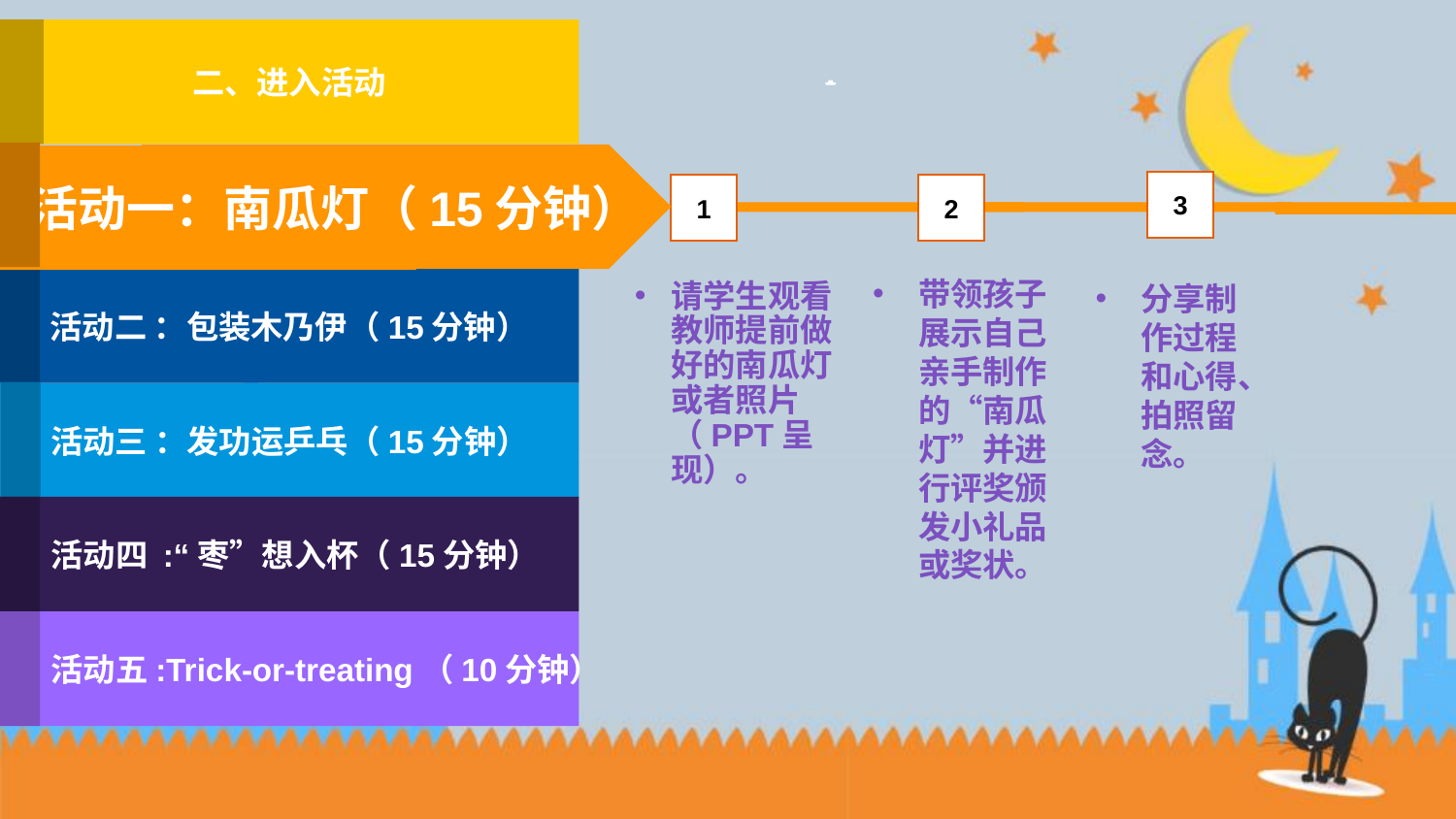

二、进入活动

3
1
2

请学生观看教师提前做好的南瓜灯或者照片（PPT呈现）。

活动一：南瓜灯（15分钟）
带领孩子展示自己亲手制作的“南瓜灯”并进行评奖颁发小礼品或奖状。

活动二 ：包装木乃伊（15分钟）
分享制作过程和心得、拍照留念。

活动三 ：发功运乒乓（15分钟）
    活动四 :“枣”想入杯（15分钟）

    活动五:Trick-or-treating（10分钟）